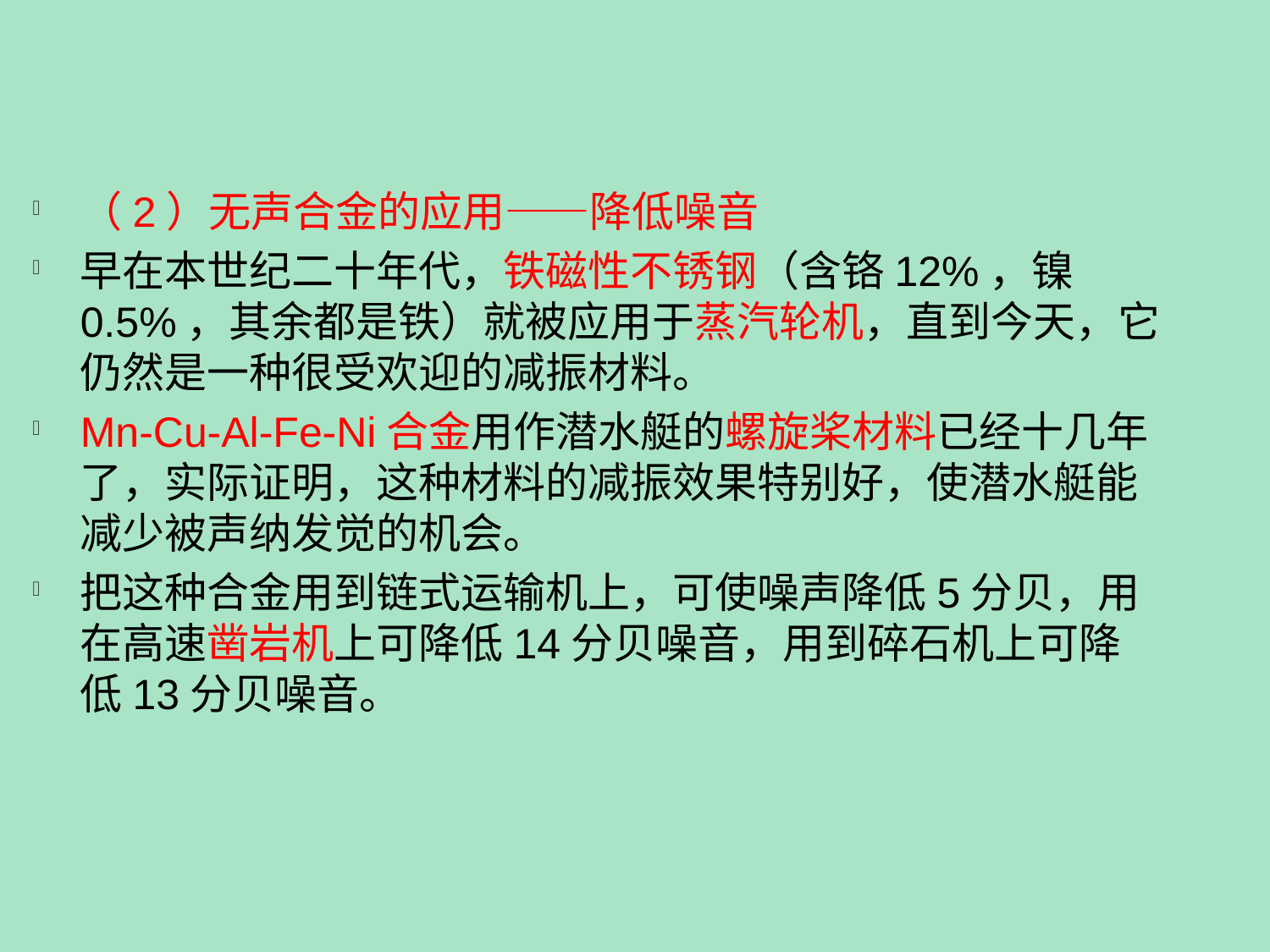

（2）无声合金的应用——降低噪音
早在本世纪二十年代，铁磁性不锈钢（含铬12%，镍0.5%，其余都是铁）就被应用于蒸汽轮机，直到今天，它仍然是一种很受欢迎的减振材料。
Mn-Cu-Al-Fe-Ni合金用作潜水艇的螺旋桨材料已经十几年了，实际证明，这种材料的减振效果特别好，使潜水艇能减少被声纳发觉的机会。
把这种合金用到链式运输机上，可使噪声降低5分贝，用在高速凿岩机上可降低14分贝噪音，用到碎石机上可降低13分贝噪音。